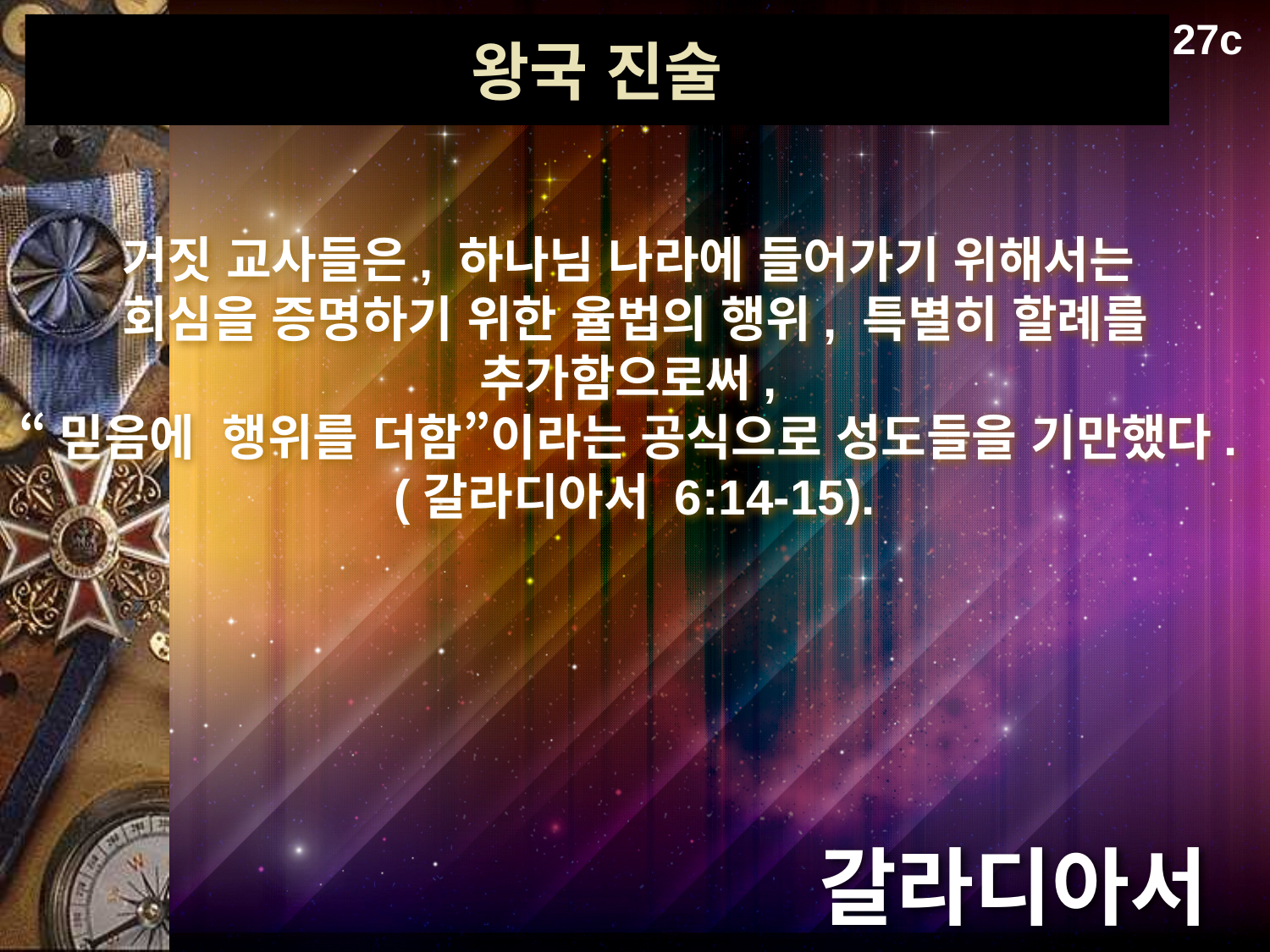

27c
# 왕국 진술

거짓 교사들은, 하나님 나라에 들어가기 위해서는
회심을 증명하기 위한 율법의 행위, 특별히 할례를 추가함으로써,
“믿음에  행위를 더함”이라는 공식으로 성도들을 기만했다.
 (갈라디아서 6:14-15).
갈라디아서